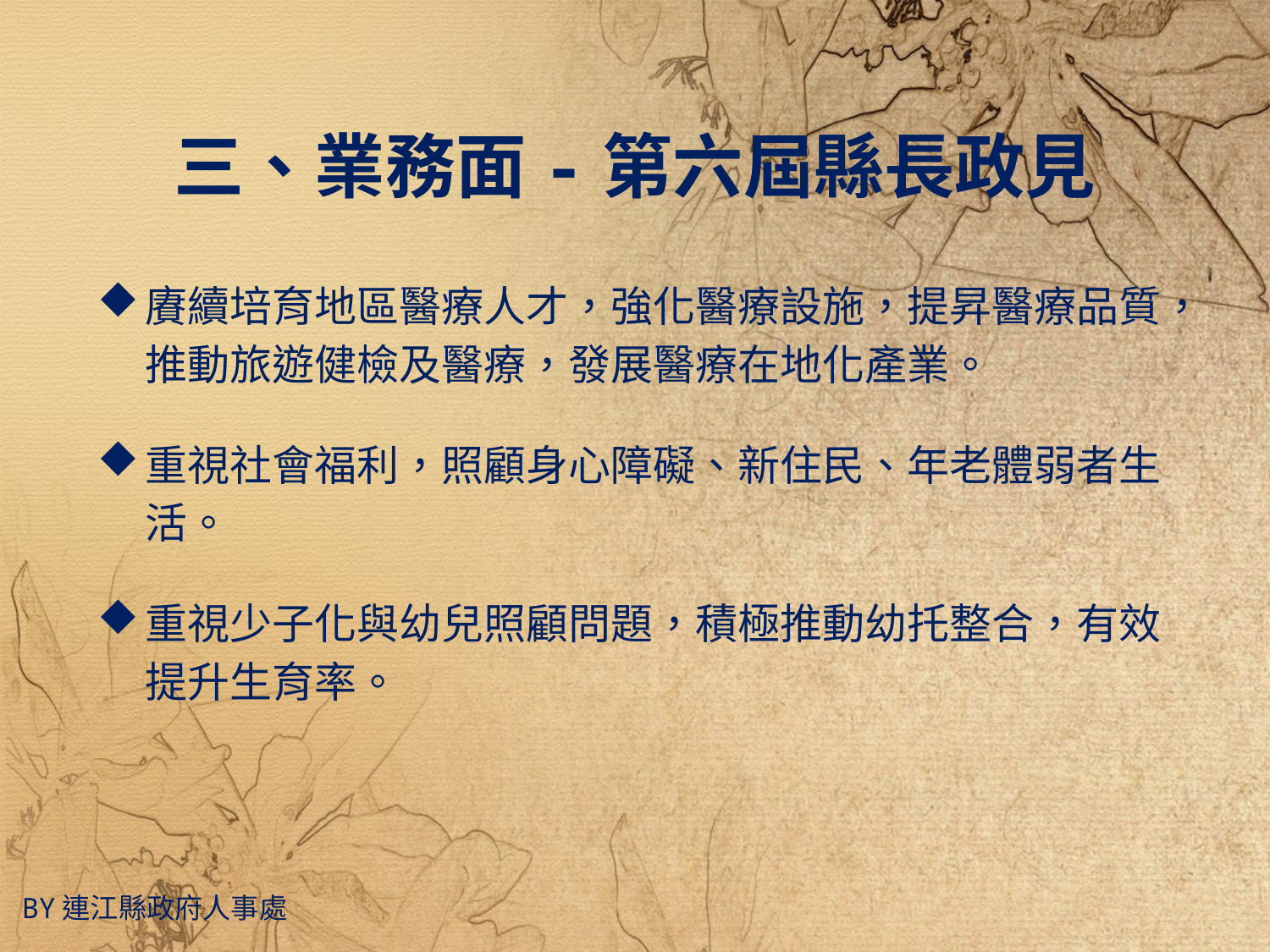

三、業務面-第六屆縣長政見
賡續培育地區醫療人才，強化醫療設施，提昇醫療品質，推動旅遊健檢及醫療，發展醫療在地化產業。
重視社會福利，照顧身心障礙、新住民、年老體弱者生活。
重視少子化與幼兒照顧問題，積極推動幼托整合，有效提升生育率。
By連江縣政府人事處